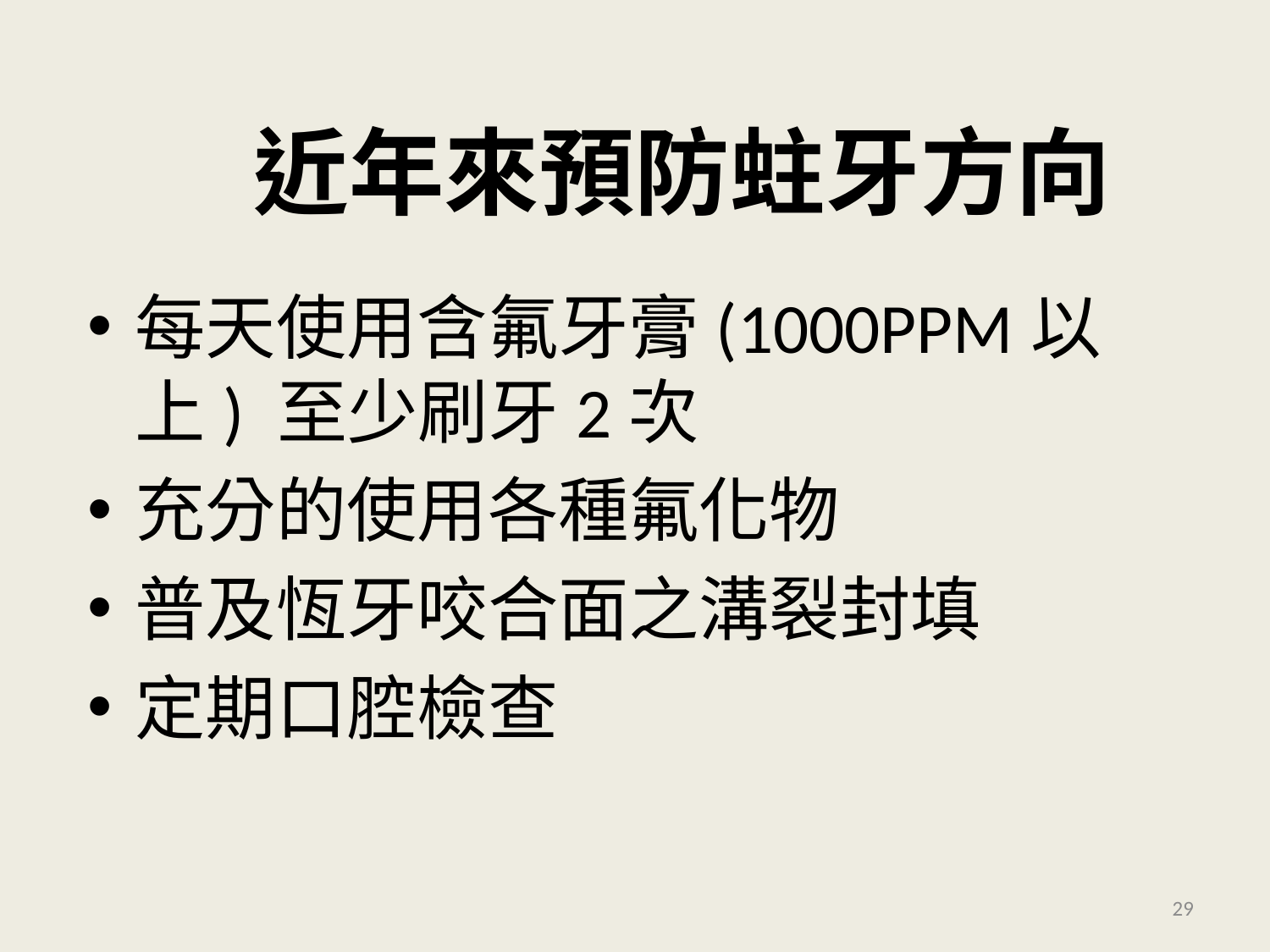

# 近年來預防蛀牙方向
每天使用含氟牙膏(1000PPM以上) 至少刷牙2次
充分的使用各種氟化物
普及恆牙咬合面之溝裂封填
定期口腔檢查
29